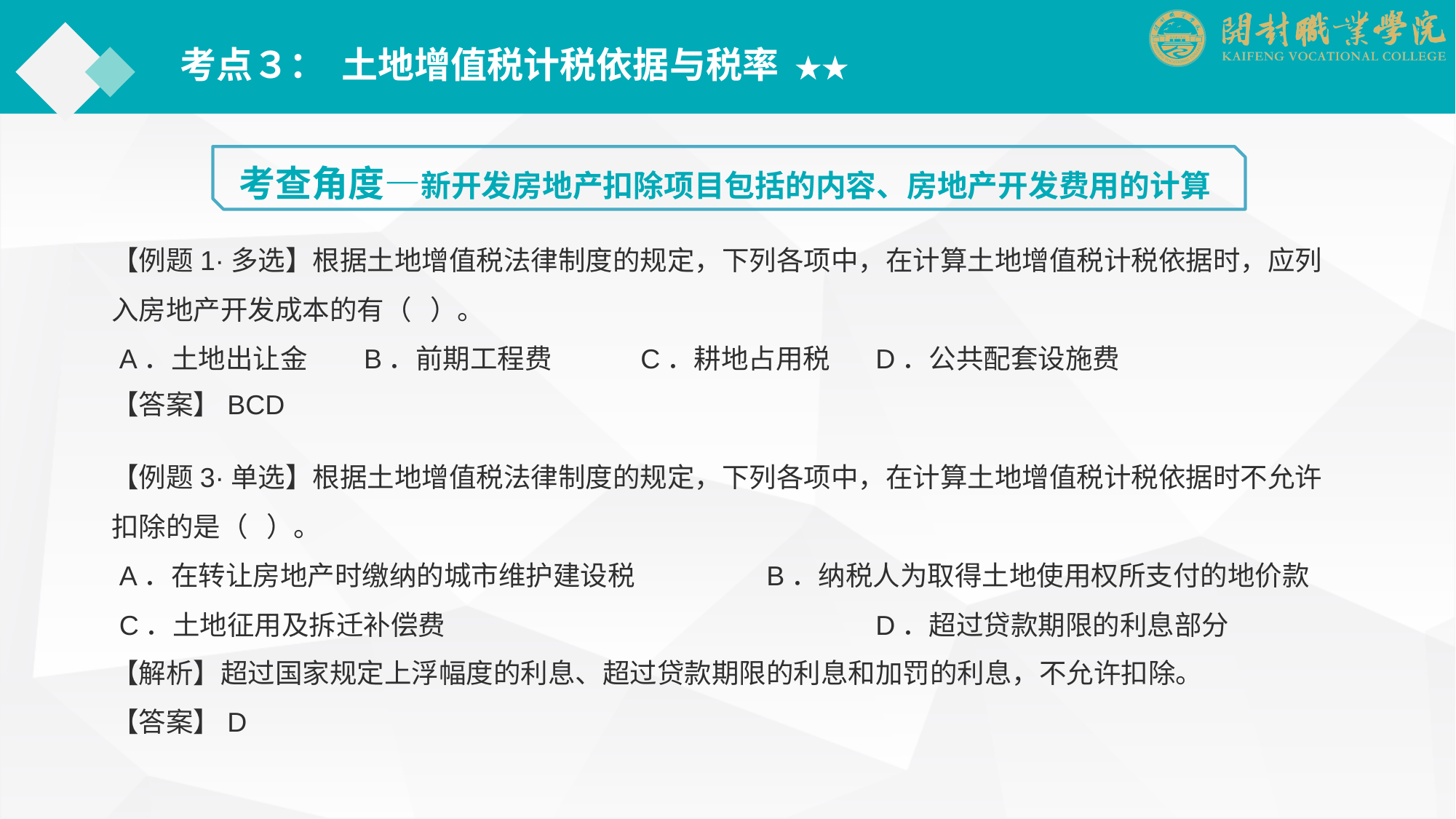

考点３：  土地增值税计税依据与税率  ★★
考查角度—新开发房地产扣除项目包括的内容、房地产开发费用的计算

【例题1·多选】根据土地增值税法律制度的规定，下列各项中，在计算土地增值税计税依据时，应列入房地产开发成本的有（   ）。
 A．土地出让金	　B．前期工程费　　　C．耕地占用税	D．公共配套设施费
【答案】BCD
【例题3·单选】根据土地增值税法律制度的规定，下列各项中，在计算土地增值税计税依据时不允许扣除的是（   ）。
 A．在转让房地产时缴纳的城市维护建设税		B．纳税人为取得土地使用权所支付的地价款
 C．土地征用及拆迁补偿费				D．超过贷款期限的利息部分
【解析】超过国家规定上浮幅度的利息、超过贷款期限的利息和加罚的利息，不允许扣除。
【答案】D